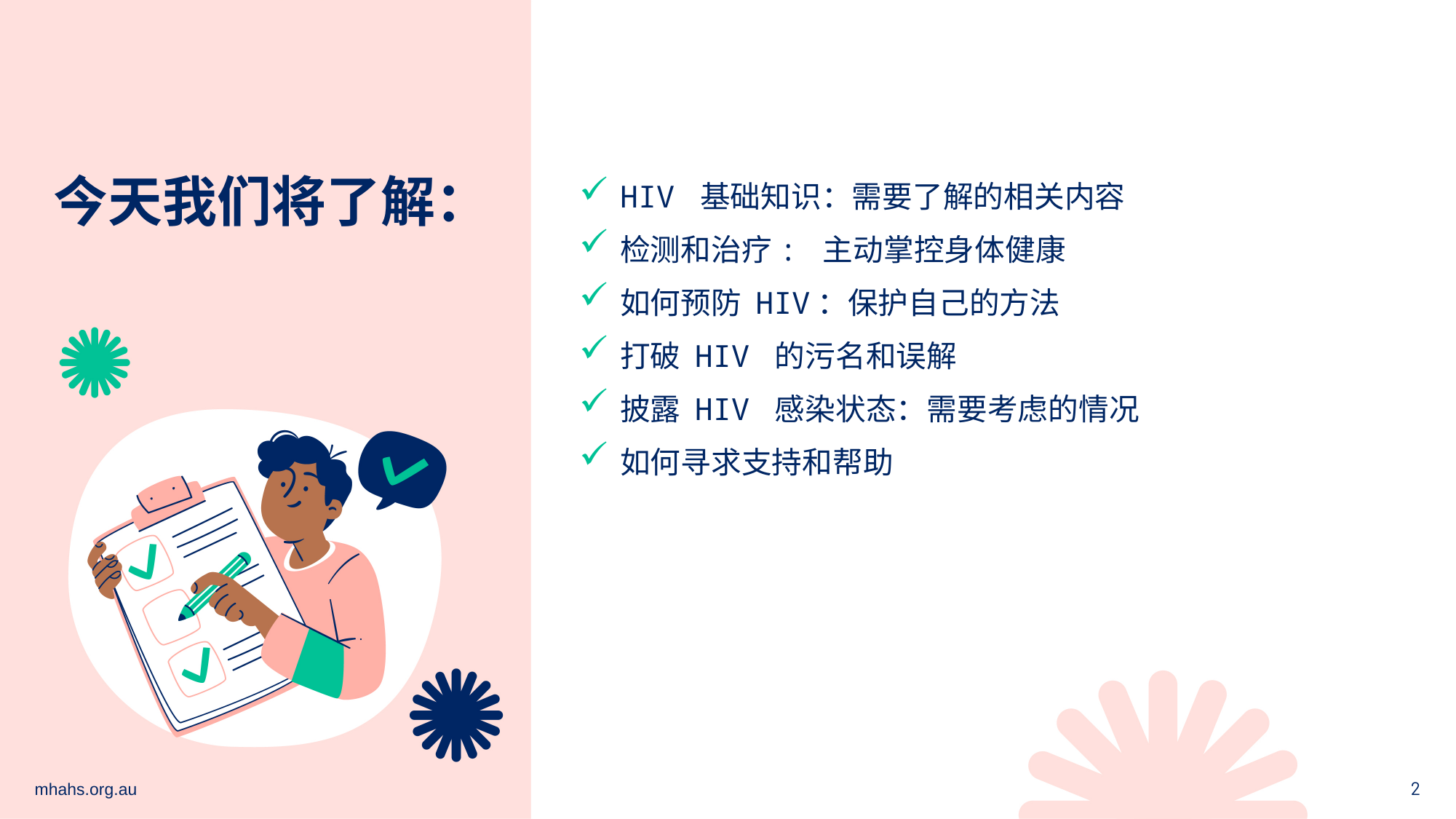

今天我们将了解：
HIV 基础知识：需要了解的相关内容
检测和治疗: 主动掌控身体健康
如何预防 HIV：保护自己的方法
打破 HIV 的污名和误解
披露 HIV 感染状态：需要考虑的情况
如何寻求支持和帮助
mhahs.org.au
2